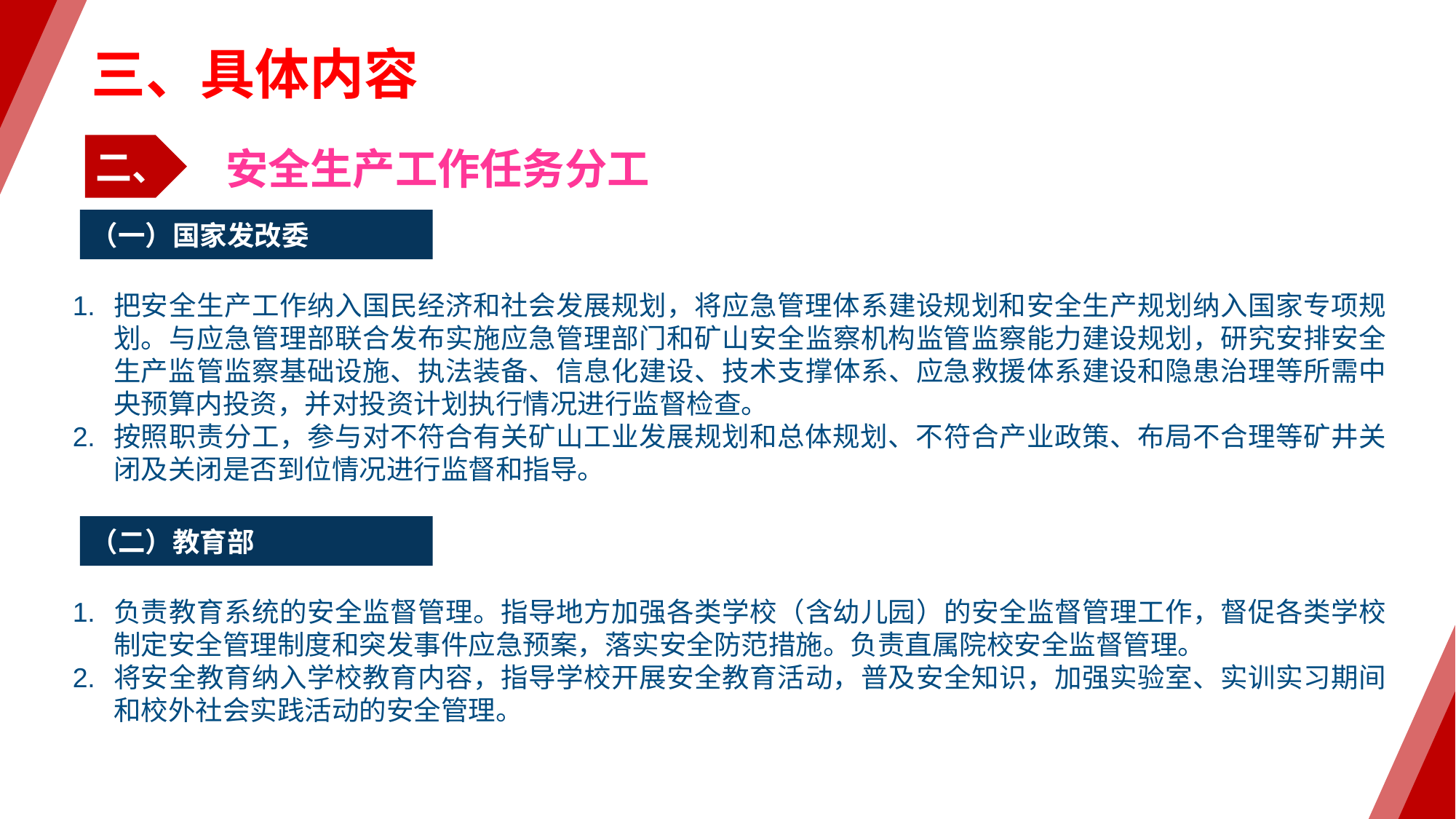

三、具体内容
二、
安全生产工作任务分工
（一）国家发改委
把安全生产工作纳入国民经济和社会发展规划，将应急管理体系建设规划和安全生产规划纳入国家专项规划。与应急管理部联合发布实施应急管理部门和矿山安全监察机构监管监察能力建设规划，研究安排安全生产监管监察基础设施、执法装备、信息化建设、技术支撑体系、应急救援体系建设和隐患治理等所需中央预算内投资，并对投资计划执行情况进行监督检查。
按照职责分工，参与对不符合有关矿山工业发展规划和总体规划、不符合产业政策、布局不合理等矿井关闭及关闭是否到位情况进行监督和指导。
（二）教育部
负责教育系统的安全监督管理。指导地方加强各类学校（含幼儿园）的安全监督管理工作，督促各类学校制定安全管理制度和突发事件应急预案，落实安全防范措施。负责直属院校安全监督管理。
将安全教育纳入学校教育内容，指导学校开展安全教育活动，普及安全知识，加强实验室、实训实习期间和校外社会实践活动的安全管理。